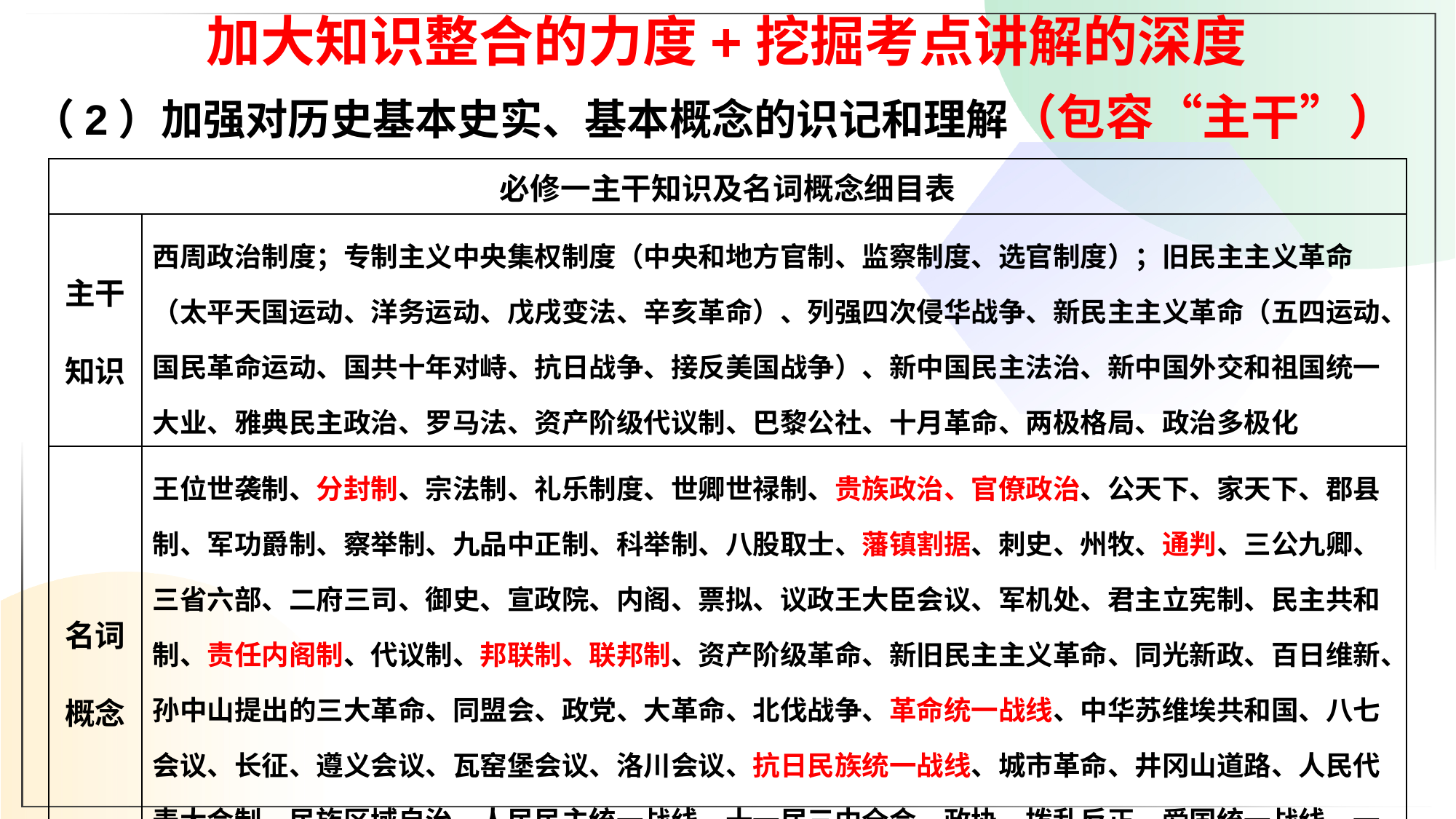

加大知识整合的力度+挖掘考点讲解的深度
（2）加强对历史基本史实、基本概念的识记和理解（包容“主干”）
| 必修一主干知识及名词概念细目表 |  |
| --- | --- |
| 主干 知识 | 西周政治制度；专制主义中央集权制度（中央和地方官制、监察制度、选官制度）；旧民主主义革命（太平天国运动、洋务运动、戊戌变法、辛亥革命）、列强四次侵华战争、新民主主义革命（五四运动、国民革命运动、国共十年对峙、抗日战争、接反美国战争）、新中国民主法治、新中国外交和祖国统一大业、雅典民主政治、罗马法、资产阶级代议制、巴黎公社、十月革命、两极格局、政治多极化 |
| 名词 概念 | 王位世袭制、分封制、宗法制、礼乐制度、世卿世禄制、贵族政治、官僚政治、公天下、家天下、郡县制、军功爵制、察举制、九品中正制、科举制、八股取士、藩镇割据、刺史、州牧、通判、三公九卿、三省六部、二府三司、御史、宣政院、内阁、票拟、议政王大臣会议、军机处、君主立宪制、民主共和制、责任内阁制、代议制、邦联制、联邦制、资产阶级革命、新旧民主主义革命、同光新政、百日维新、孙中山提出的三大革命、同盟会、政党、大革命、北伐战争、革命统一战线、中华苏维埃共和国、八七会议、长征、遵义会议、瓦窑堡会议、洛川会议、抗日民族统一战线、城市革命、井冈山道路、人民代表大会制、民族区域自治、人民民主统一战线、十一届三中全会、政协、拨乱反正、爱国统一战线、一国两制、苏维埃、无产阶级革命、社会主义革命、两极格局、雅尔塔体系、一超多强 |